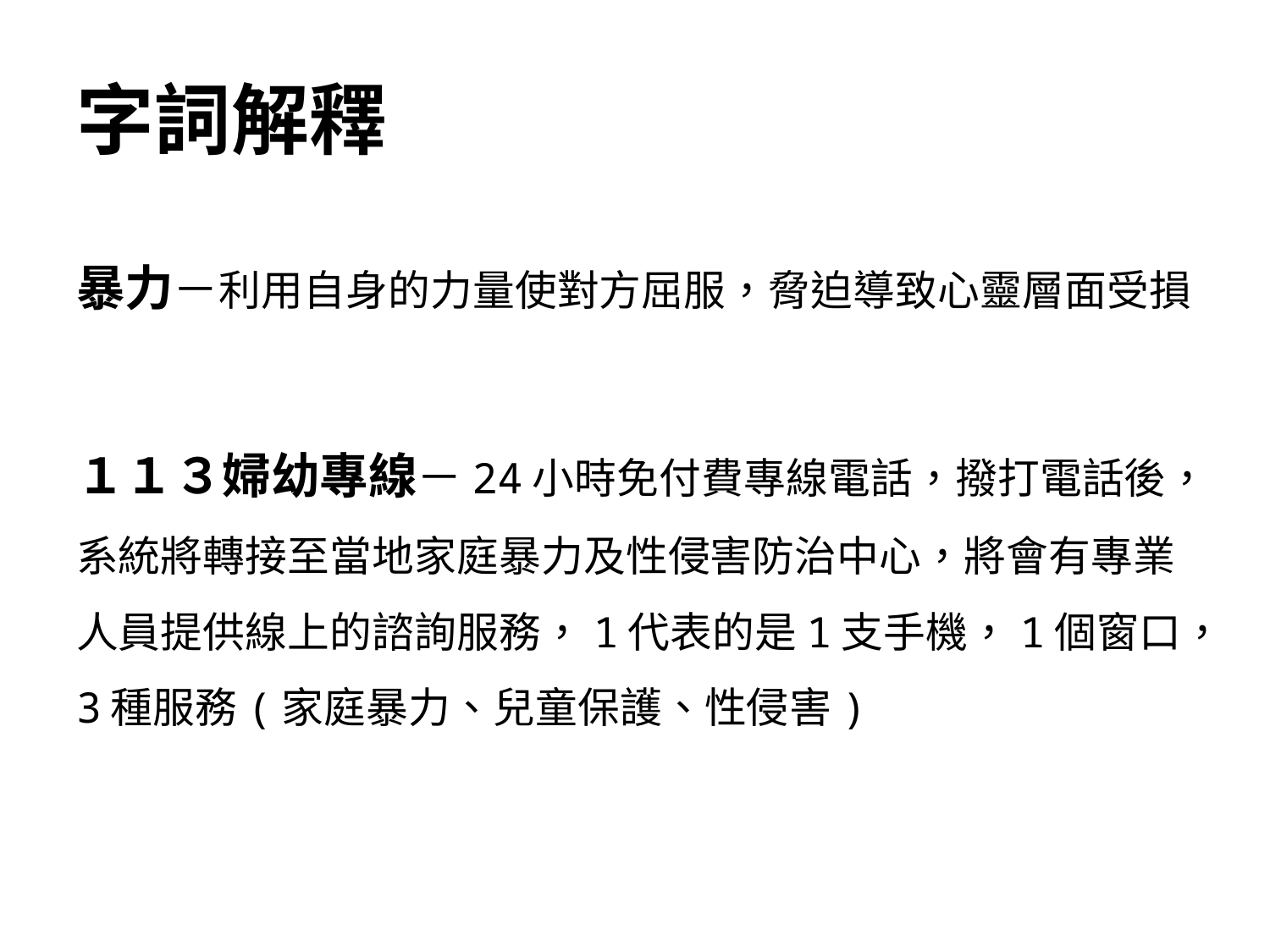

# 字詞解釋
暴力－利用自身的力量使對方屈服，脅迫導致心靈層面受損

１１３婦幼專線－24小時免付費專線電話，撥打電話後，系統將轉接至當地家庭暴力及性侵害防治中心，將會有專業人員提供線上的諮詢服務，1代表的是1支手機，1個窗口，3種服務(家庭暴力、兒童保護、性侵害)